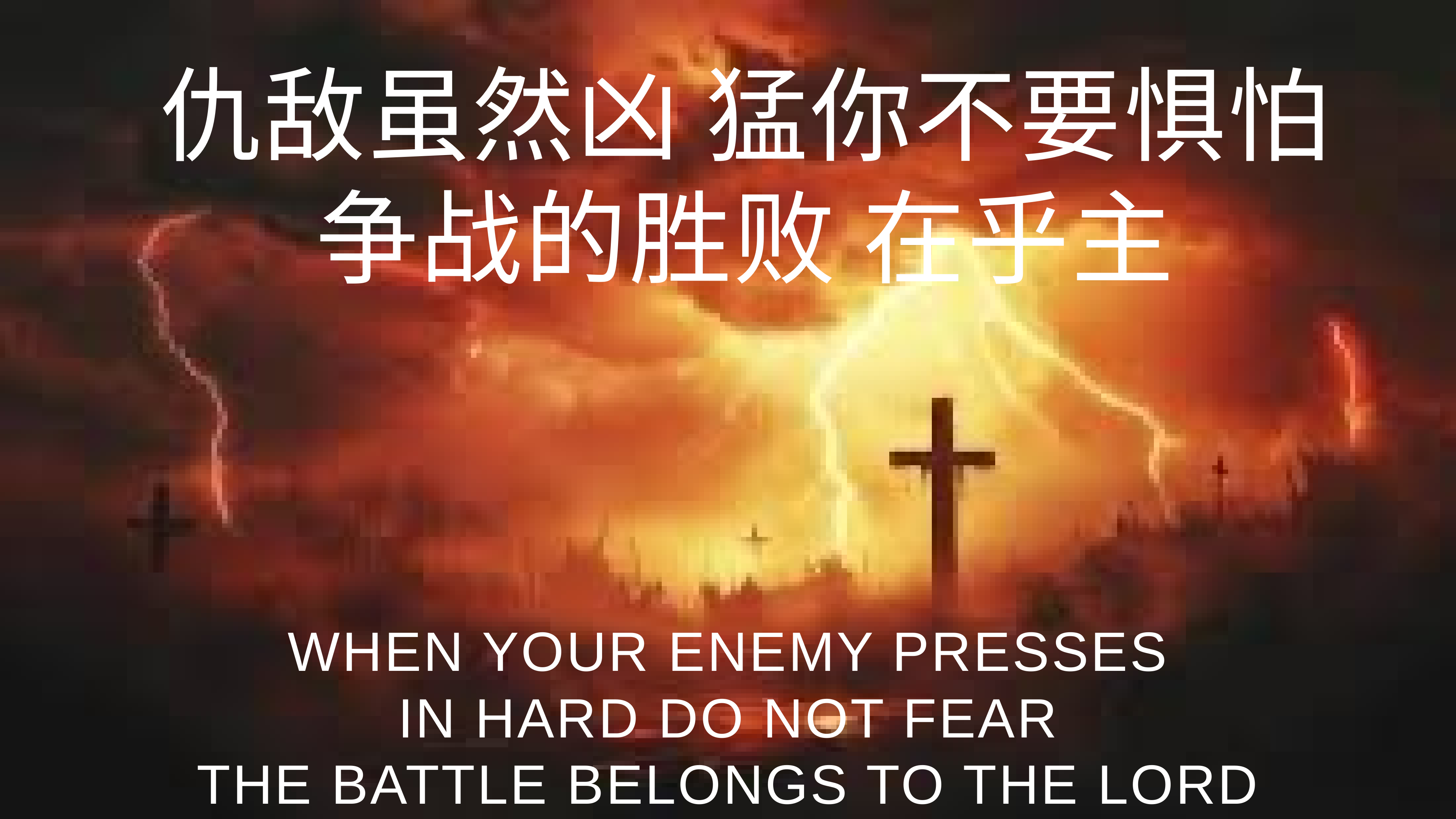

仇敌虽然凶 猛你不要惧怕
争战的胜败 在乎主
When your enemy presses
In hard do not fear
The battle belongs to the lord